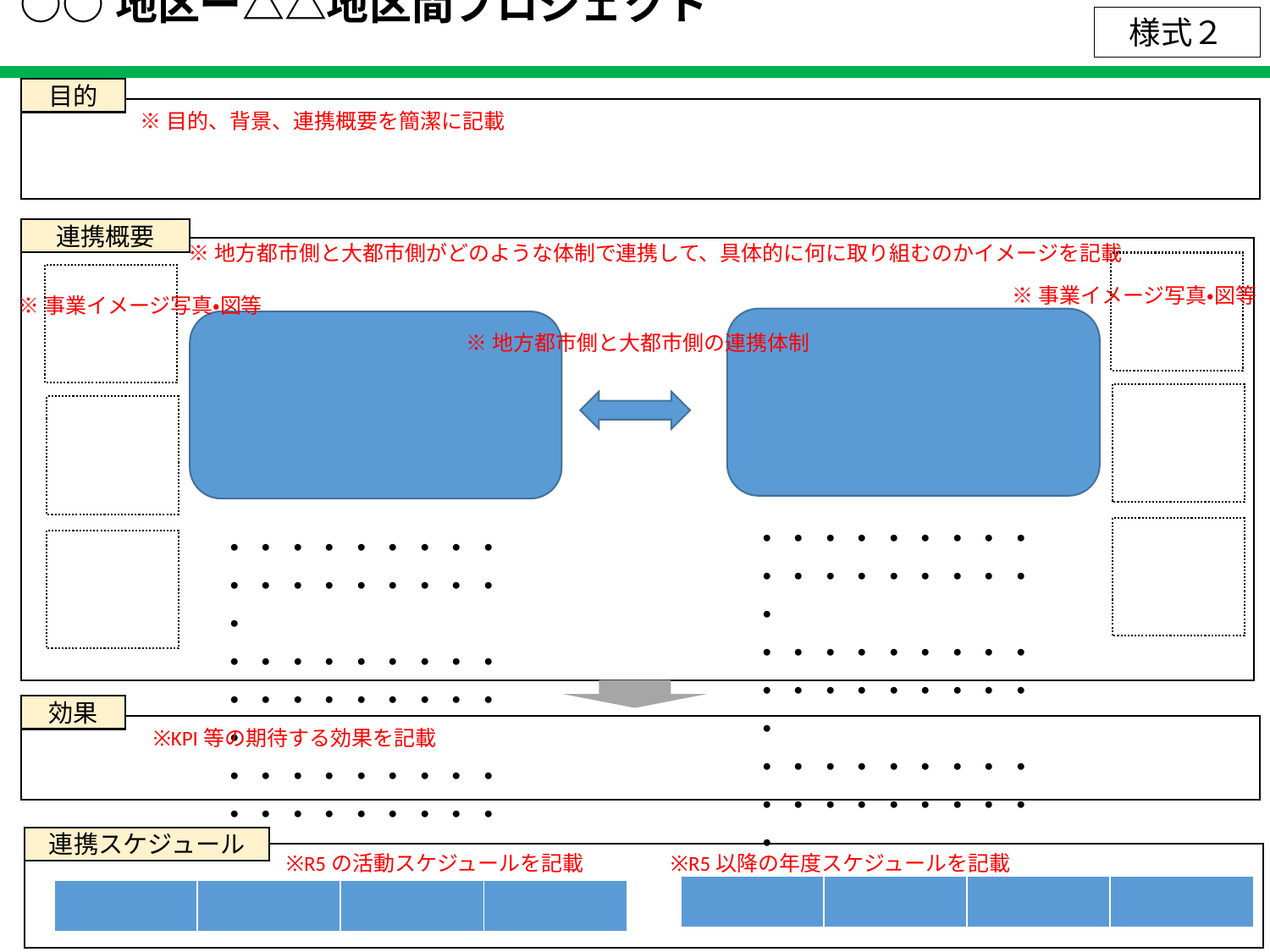

様式２
○○地区ー△△地区間プロジェクト

目的

※目的、背景、連携概要を簡潔に記載
連携概要
※地方都市側と大都市側がどのような体制で連携して、具体的に何に取り組むのかイメージを記載

※事業イメージ写真・図等
※事業イメージ写真・図等

※地方都市側と大都市側の連携体制

・・・・・・・・・・・・・・・・・・・
・・・・・・・・・・・・・・・・・・・
・・・・・・・・・・・・・・・・・・・

・・・・・・・・・・・・・・・・・・・
・・・・・・・・・・・・・・・・・・・
・・・・・・・・・・・・・・・・・・・

効果

※KPI等の期待する効果を記載
連携スケジュール

※R5の活動スケジュールを記載
※R5以降の年度スケジュールを記載
|  |  |  |  |
| --- | --- | --- | --- |
|  |  |  |  |
| --- | --- | --- | --- |